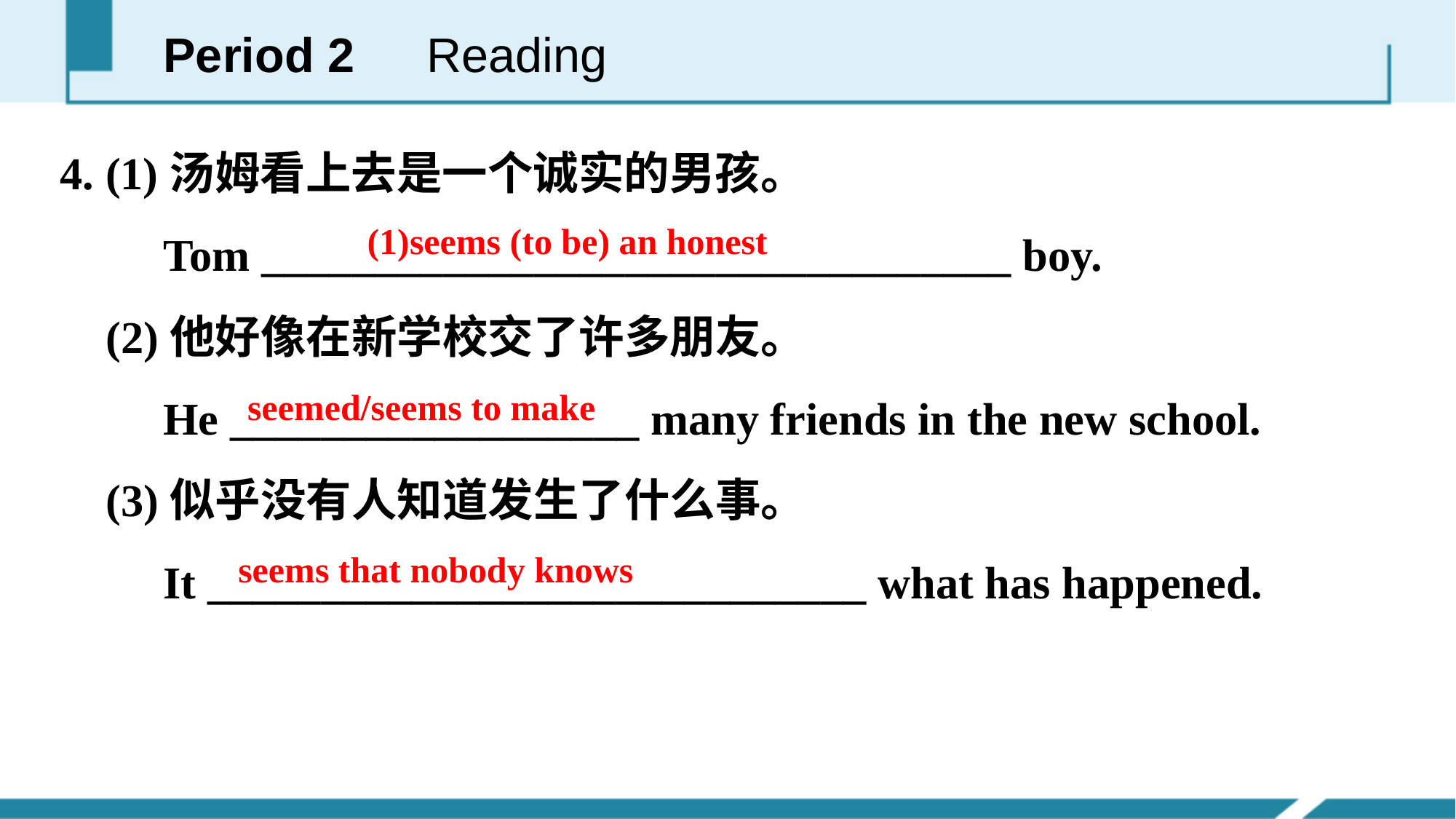

Period 2　Reading
4. (1)汤姆看上去是一个诚实的男孩。
         Tom _________________________________ boy.
    (2)他好像在新学校交了许多朋友。
         He __________________ many friends in the new school.
    (3)似乎没有人知道发生了什么事。
         It _____________________________ what has happened.

(1)seems (to be) an honest
seemed/seems to make
seems that nobody knows